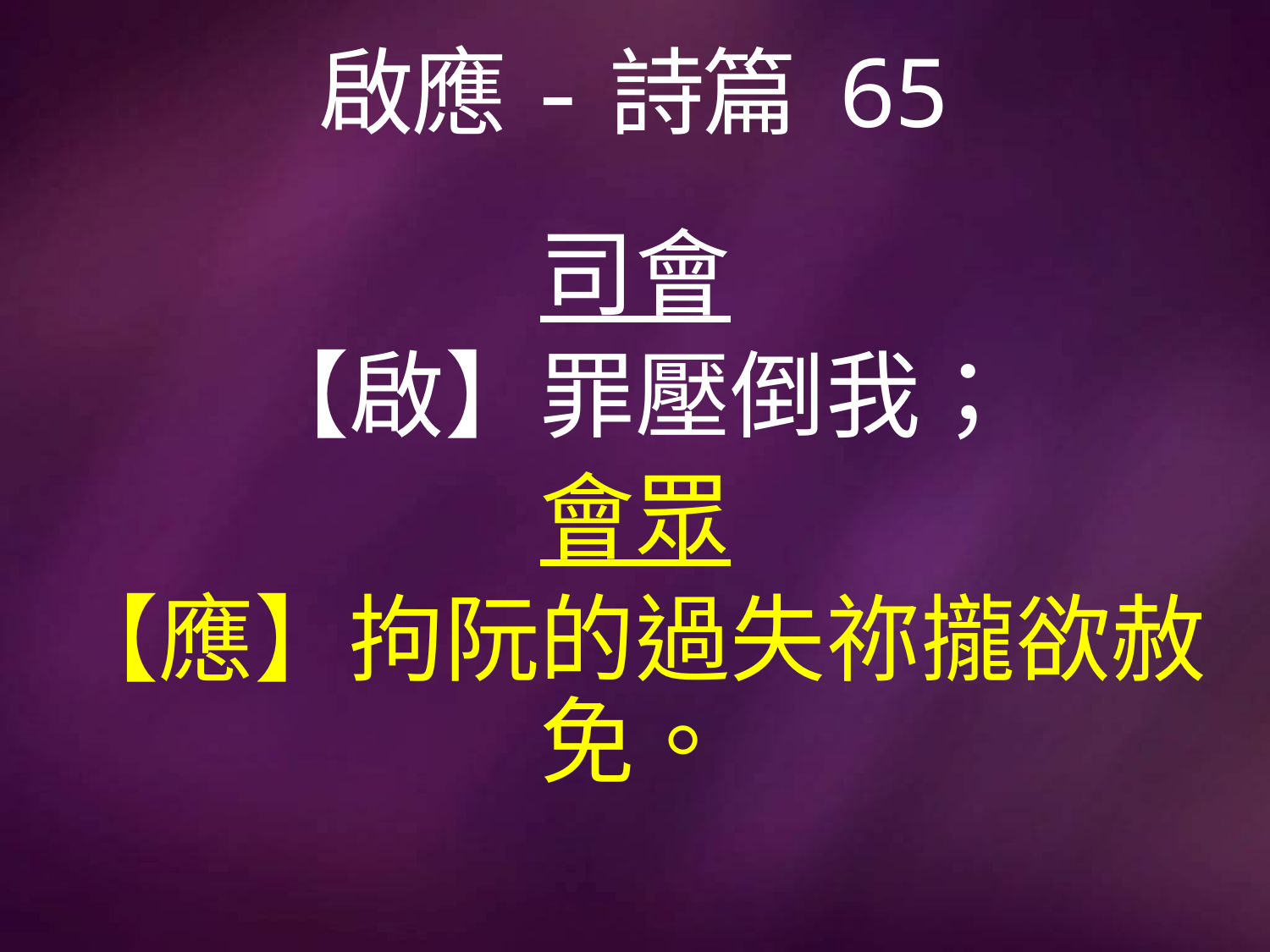

# 啟應-詩篇 65
司會
【啟】罪壓倒我；
會眾
【應】拘阮的過失祢攏欲赦免。